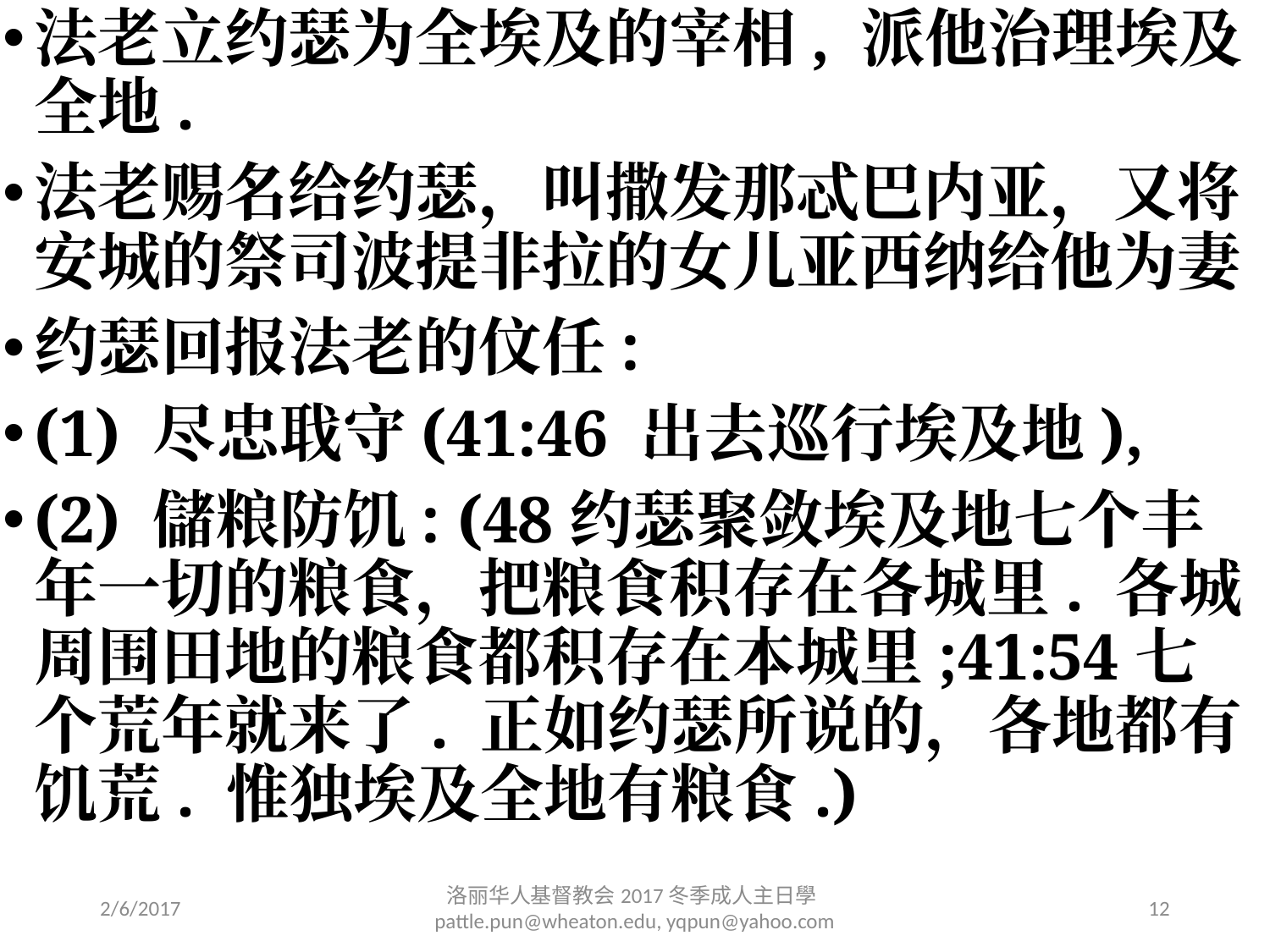

法老立约瑟为全埃及的宰相, 派他治理埃及全地.
法老赐名给约瑟，叫撒发那忒巴内亚，又将安城的祭司波提非拉的女儿亚西纳给他为妻
约瑟回报法老的伩任:
(1) 尽忠聀守(41:46 出去巡行埃及地),
(2) 儲粮防饥: (48约瑟聚敛埃及地七个丰年一切的粮食，把粮食积存在各城里. 各城周围田地的粮食都积存在本城里;41:54七个荒年就来了. 正如约瑟所说的，各地都有饥荒. 惟独埃及全地有粮食.)
2/6/2017
洛丽华⼈基督教会2017冬季成⼈主⽇學  pattle.pun@wheaton.edu, yqpun@yahoo.com
12